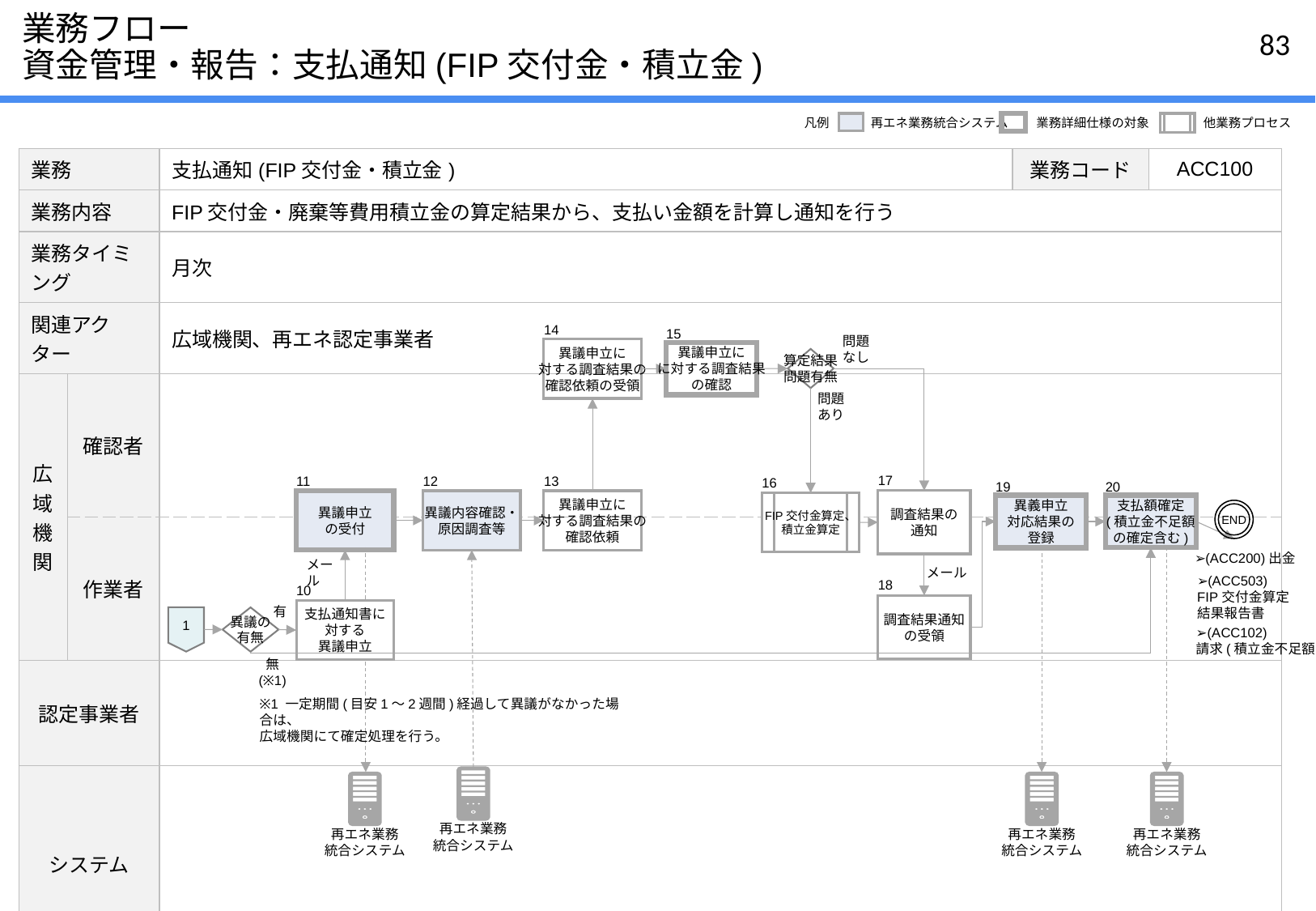

# 業務フロー 資金管理・報告：支払通知(FIP交付金・積立金)
凡例
再エネ業務統合システム
業務詳細仕様の対象
他業務プロセス

| 業務 |  | 支払通知(FIP交付金・積立金) | 業務コード | ACC100 |
| --- | --- | --- | --- | --- |
| 業務内容 |  | FIP交付金・廃棄等費用積立金の算定結果から、支払い金額を計算し通知を行う |  |  |
| 業務タイミング |  | 月次 |  |  |
| 関連アクター |  | 広域機関、再エネ認定事業者 |  |  |
| 広域機関 | 確認者 |  |  |  |
|  | 作業者 |  |  |  |
| 認定事業者 |  |  |  |  |
| システム |  |  |  |  |
14
異議申立に
対する調査結果の
確認依頼の受領
15
異議申立に
に対する調査結果
の確認
問題
なし
算定結果
問題有無
問題
あり
17
調査結果の
通知
11
異議申立
の受付
12
異議内容確認・
原因調査等
13
異議申立に
対する調査結果の
確認依頼
16
FIP交付金算定、
積立金算定
20
支払額確定
(積立金不足額
の確定含む)
19
異義申立
対応結果の
登録
END
➢(ACC200)出金
メール
メール
10
支払通知書に
対する
異議申立
➢(ACC503)
FIP交付金算定結果報告書

18
調査結果通知
の受領
有
1
異議の
有無
➢(ACC102)
請求(積立金不足額)
無
(※1)
※1 一定期間(目安1～2週間)経過して異議がなかった場合は、
広域機関にて確定処理を行う。

再エネ業務
統合システム
再エネ業務
統合システム
再エネ業務
統合システム
再エネ業務
統合システム